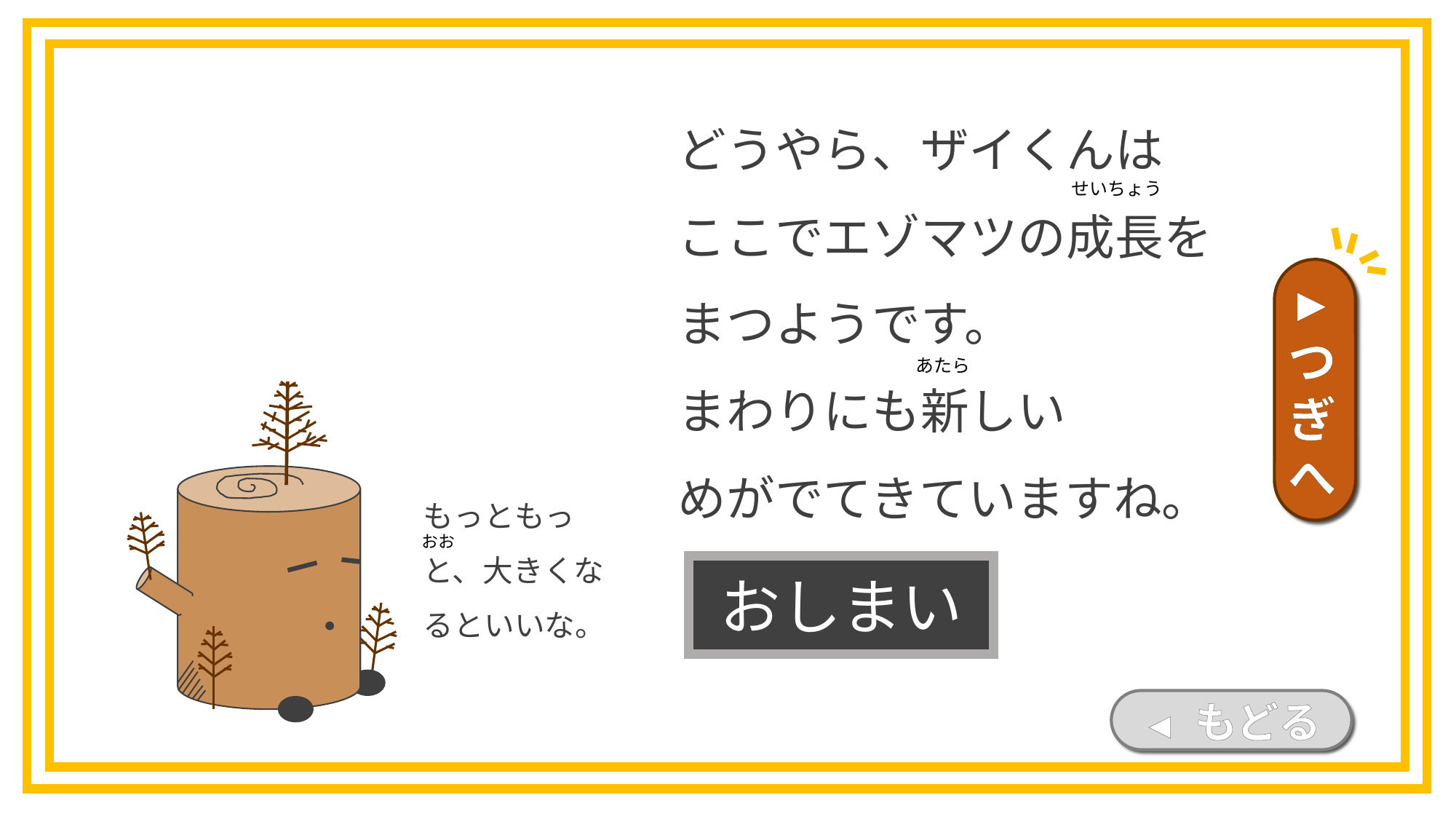

どうやら、ザイくんは
ここでエゾマツの成長を
まつようです。
まわりにも新しい
めがでてきていますね。
せいちょう
►つぎへ
あたら

もっともっと、大きくなるといいな。
おお
おしまい
◄ もどる